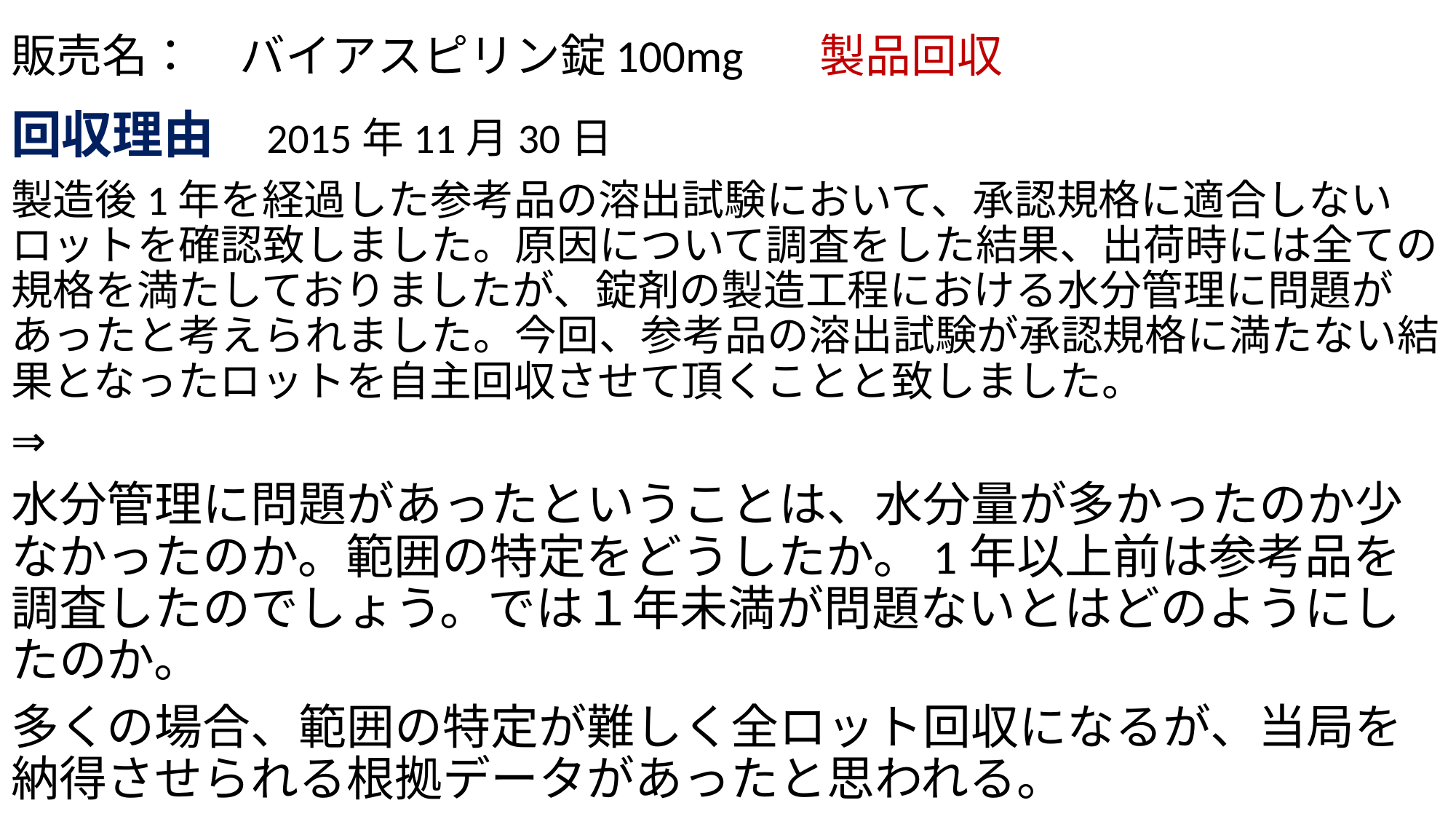

# 販売名：　バイアスピリン錠100mg 　 製品回収
回収理由　2015年11月30日
製造後1年を経過した参考品の溶出試験において、承認規格に適合しないロットを確認致しました。原因について調査をした結果、出荷時には全ての規格を満たしておりましたが、錠剤の製造工程における水分管理に問題があったと考えられました。今回、参考品の溶出試験が承認規格に満たない結果となったロットを自主回収させて頂くことと致しました。
⇒
水分管理に問題があったということは、水分量が多かったのか少なかったのか。範囲の特定をどうしたか。1年以上前は参考品を調査したのでしょう。では１年未満が問題ないとはどのようにしたのか。
多くの場合、範囲の特定が難しく全ロット回収になるが、当局を納得させられる根拠データがあったと思われる。